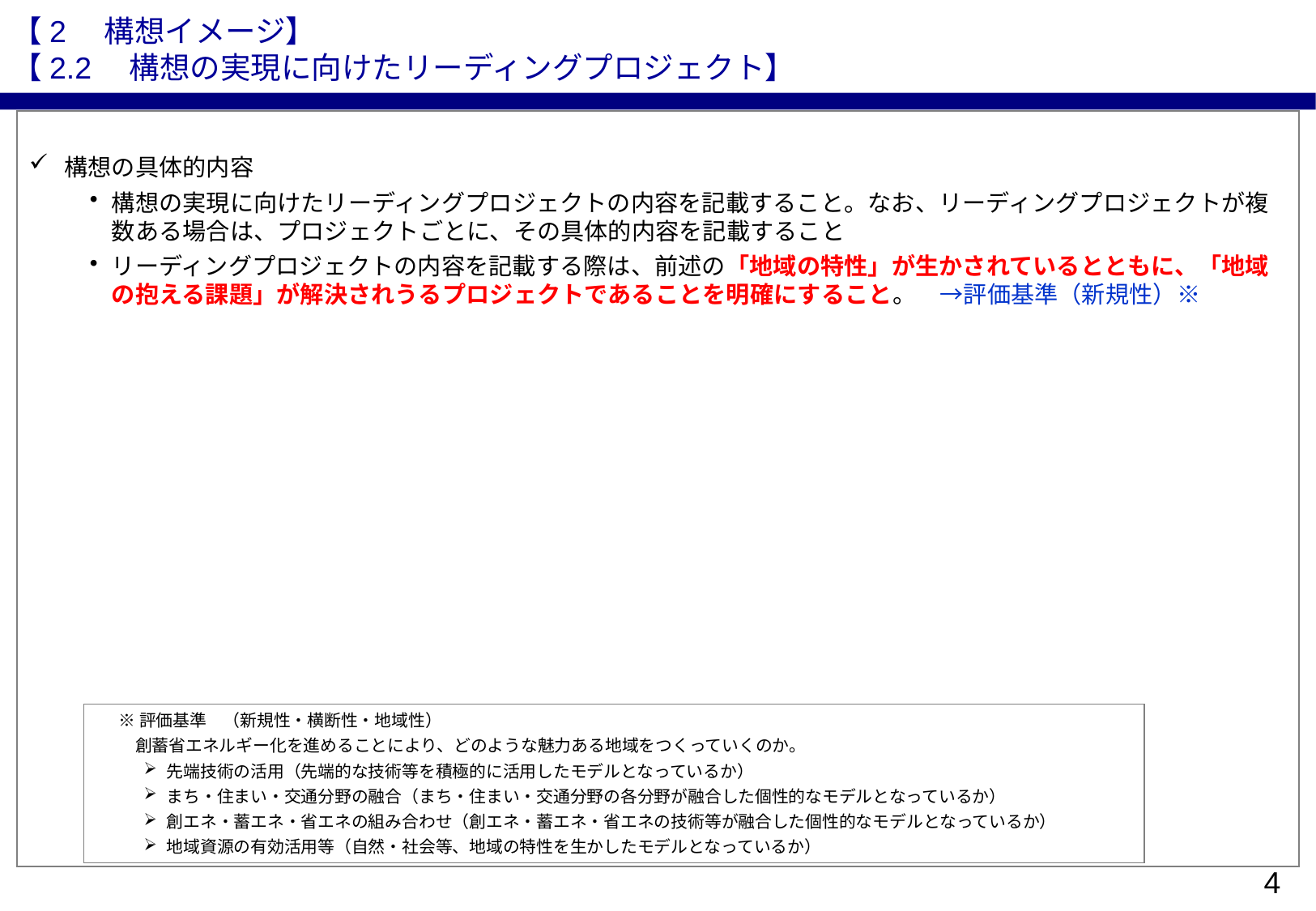

【2　構想イメージ】
【2.2　構想の実現に向けたリーディングプロジェクト】

構想の具体的内容
構想の実現に向けたリーディングプロジェクトの内容を記載すること。なお、リーディングプロジェクトが複数ある場合は、プロジェクトごとに、その具体的内容を記載すること
リーディングプロジェクトの内容を記載する際は、前述の「地域の特性」が生かされているとともに、「地域の抱える課題」が解決されうるプロジェクトであることを明確にすること。　→評価基準（新規性）※

※評価基準　（新規性・横断性・地域性）
　創蓄省エネルギー化を進めることにより、どのような魅力ある地域をつくっていくのか。
先端技術の活用（先端的な技術等を積極的に活用したモデルとなっているか）
まち・住まい・交通分野の融合（まち・住まい・交通分野の各分野が融合した個性的なモデルとなっているか）
創エネ・蓄エネ・省エネの組み合わせ（創エネ・蓄エネ・省エネの技術等が融合した個性的なモデルとなっているか）
地域資源の有効活用等（自然・社会等、地域の特性を生かしたモデルとなっているか）